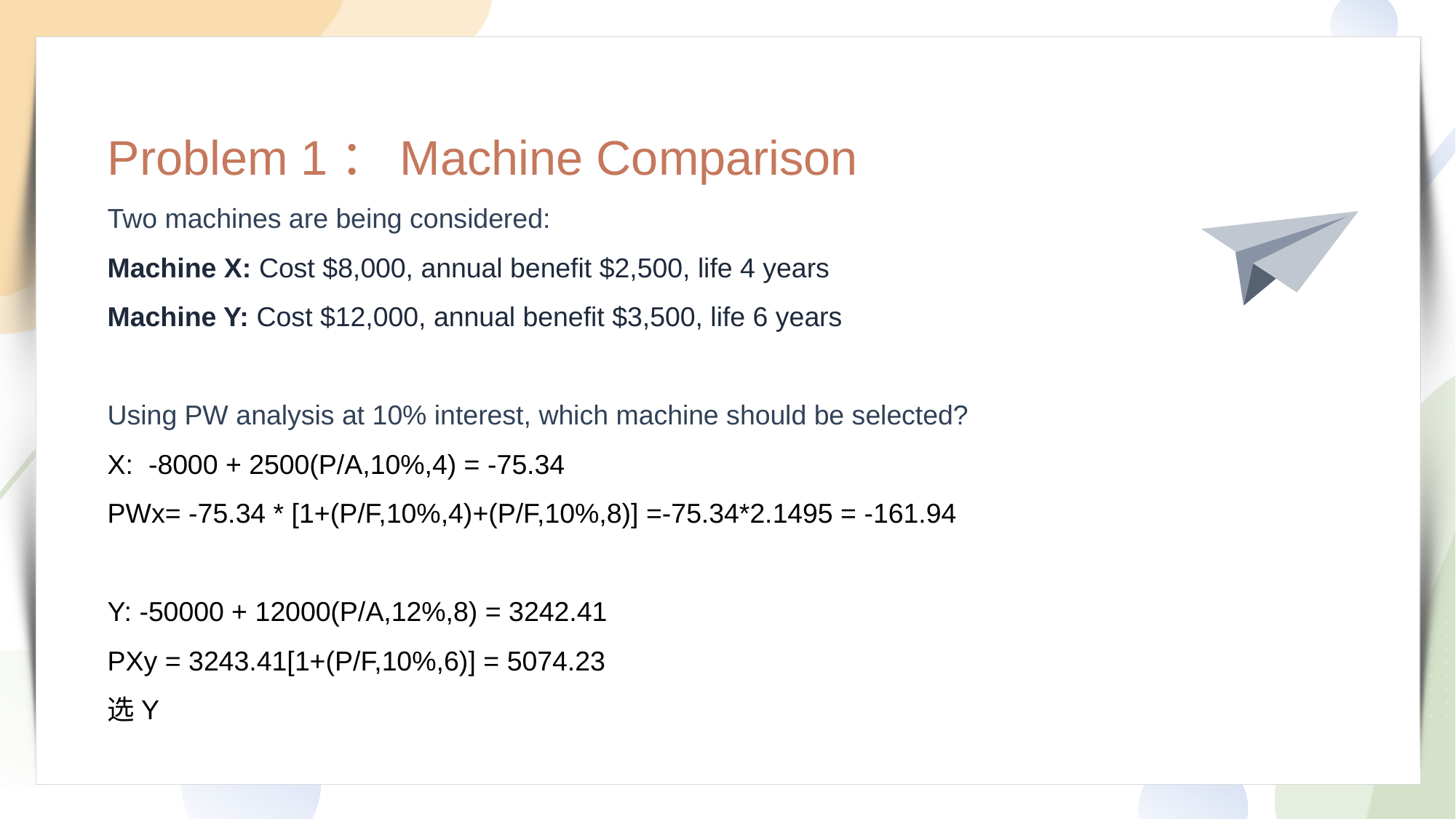

Problem 1：Machine Comparison
Two machines are being considered:
Machine X: Cost $8,000, annual benefit $2,500, life 4 years
Machine Y: Cost $12,000, annual benefit $3,500, life 6 years

Using PW analysis at 10% interest, which machine should be selected?
X:  -8000 + 2500(P/A,10%,4) = -75.34
PWx= -75.34 * [1+(P/F,10%,4)+(P/F,10%,8)] =-75.34*2.1495 = -161.94

Y: -50000 + 12000(P/A,12%,8) = 3242.41
PXy = 3243.41[1+(P/F,10%,6)] = 5074.23
选Y